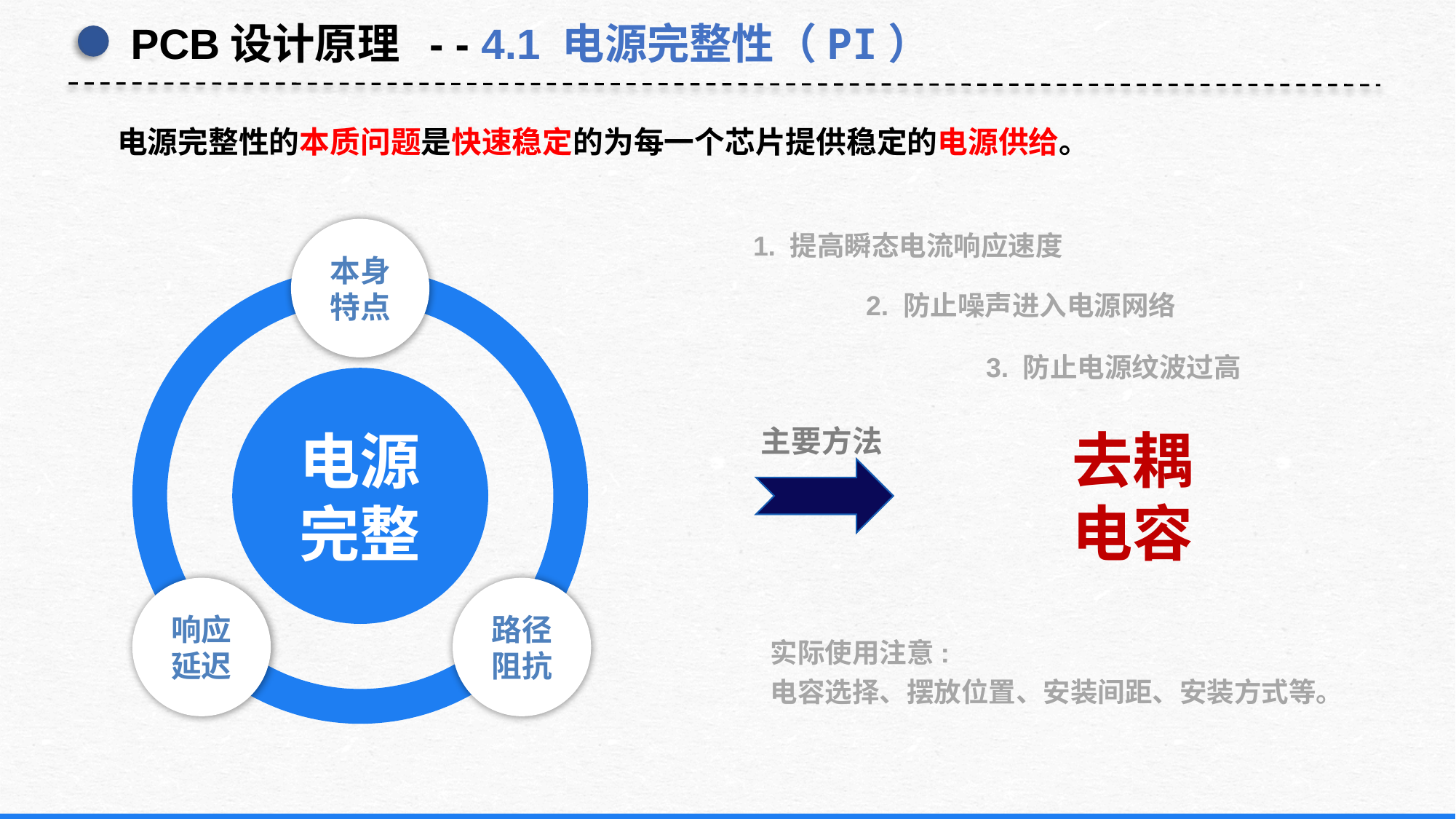

PCB设计原理  - - 4.1 电源完整性（PI）

电源完整性的本质问题是快速稳定的为每一个芯片提供稳定的电源供给。
本身特点

电源完整
响应延迟
路径阻抗
1. 提高瞬态电流响应速度
2. 防止噪声进入电源网络
3. 防止电源纹波过高
主要方法
去耦
电容

实际使用注意:
电容选择、摆放位置、安装间距、安装方式等。